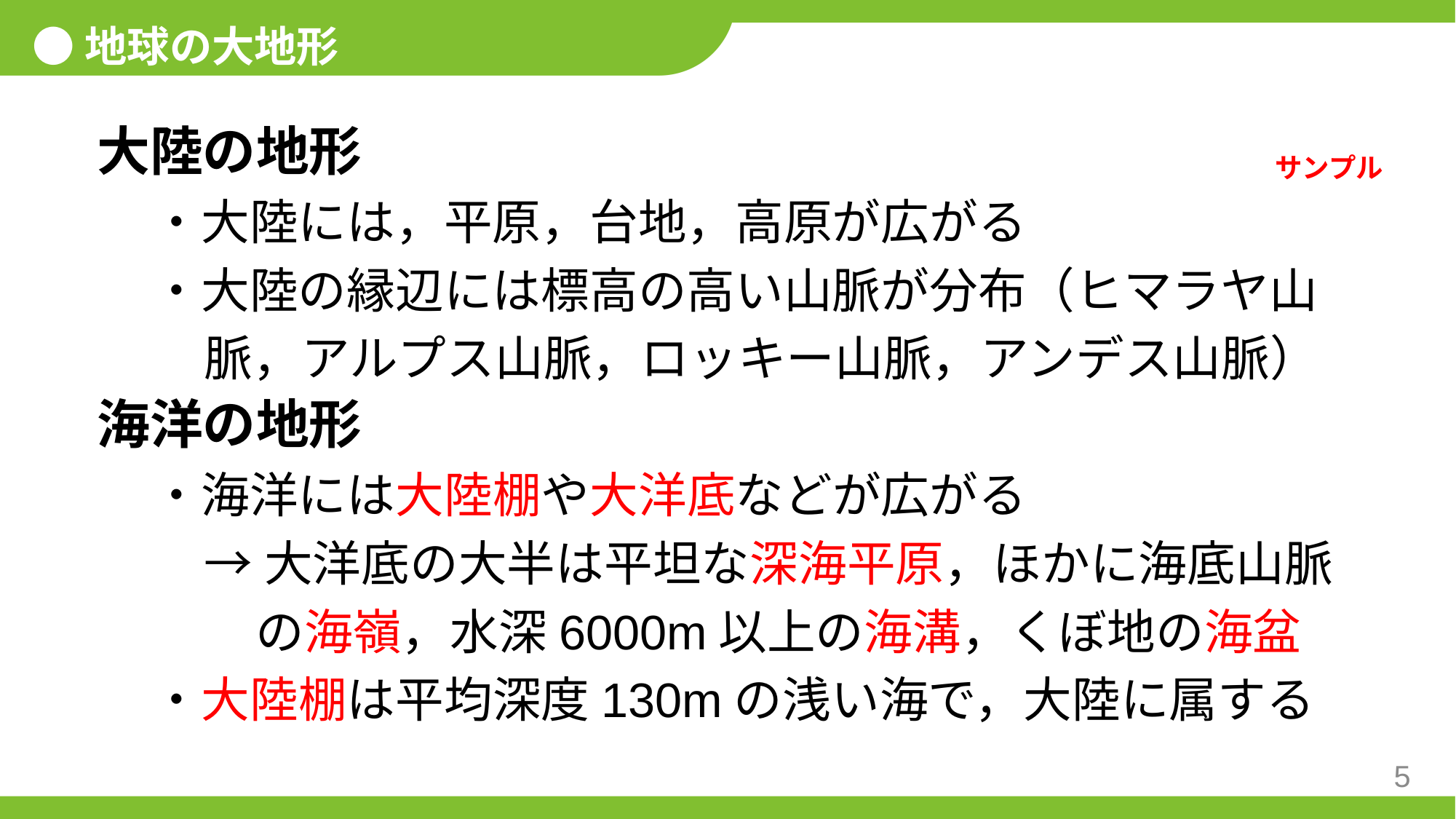

●地球の大地形
大陸の地形
・大陸には，平原，台地，高原が広がる
・大陸の縁辺には標高の高い山脈が分布（ヒマラヤ山
脈，アルプス山脈，ロッキー山脈，アンデス山脈）
海洋の地形
・海洋には大陸棚や大洋底などが広がる
→大洋底の大半は平坦な深海平原，ほかに海底山脈
の海嶺，水深6000m以上の海溝，くぼ地の海盆
・大陸棚は平均深度130mの浅い海で，大陸に属する
サンプル